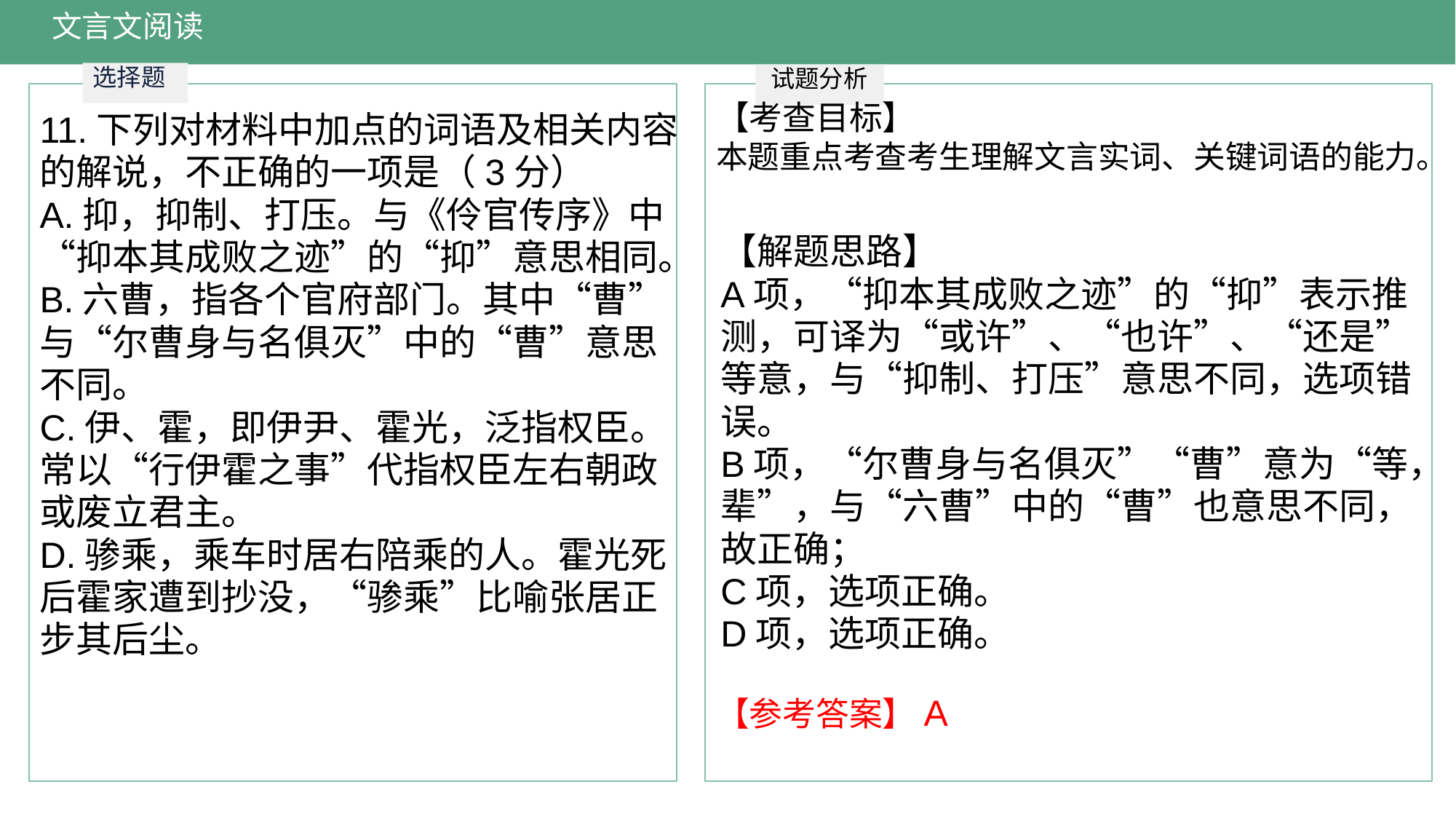

文言文阅读
选择题

试题分析

【考查目标】
本题重点考查考生理解文言实词、关键词语的能力。
11.下列对材料中加点的词语及相关内容的解说，不正确的一项是（3分）
A.抑，抑制、打压。与《伶官传序》中“抑本其成败之迹”的“抑”意思相同。
B.六曹，指各个官府部门。其中“曹”与“尔曹身与名俱灭”中的“曹”意思不同。
C.伊、霍，即伊尹、霍光，泛指权臣。常以“行伊霍之事”代指权臣左右朝政或废立君主。
D.骖乘，乘车时居右陪乘的人。霍光死后霍家遭到抄没，“骖乘”比喻张居正步其后尘。
【解题思路】
A项，“抑本其成败之迹”的“抑”表示推测，可译为“或许”、“也许”、“还是”等意，与“抑制、打压”意思不同，选项错误。
B项，“尔曹身与名俱灭”“曹”意为“等，辈”，与“六曹”中的“曹”也意思不同，故正确；
C项，选项正确。
D项，选项正确。
【参考答案】A